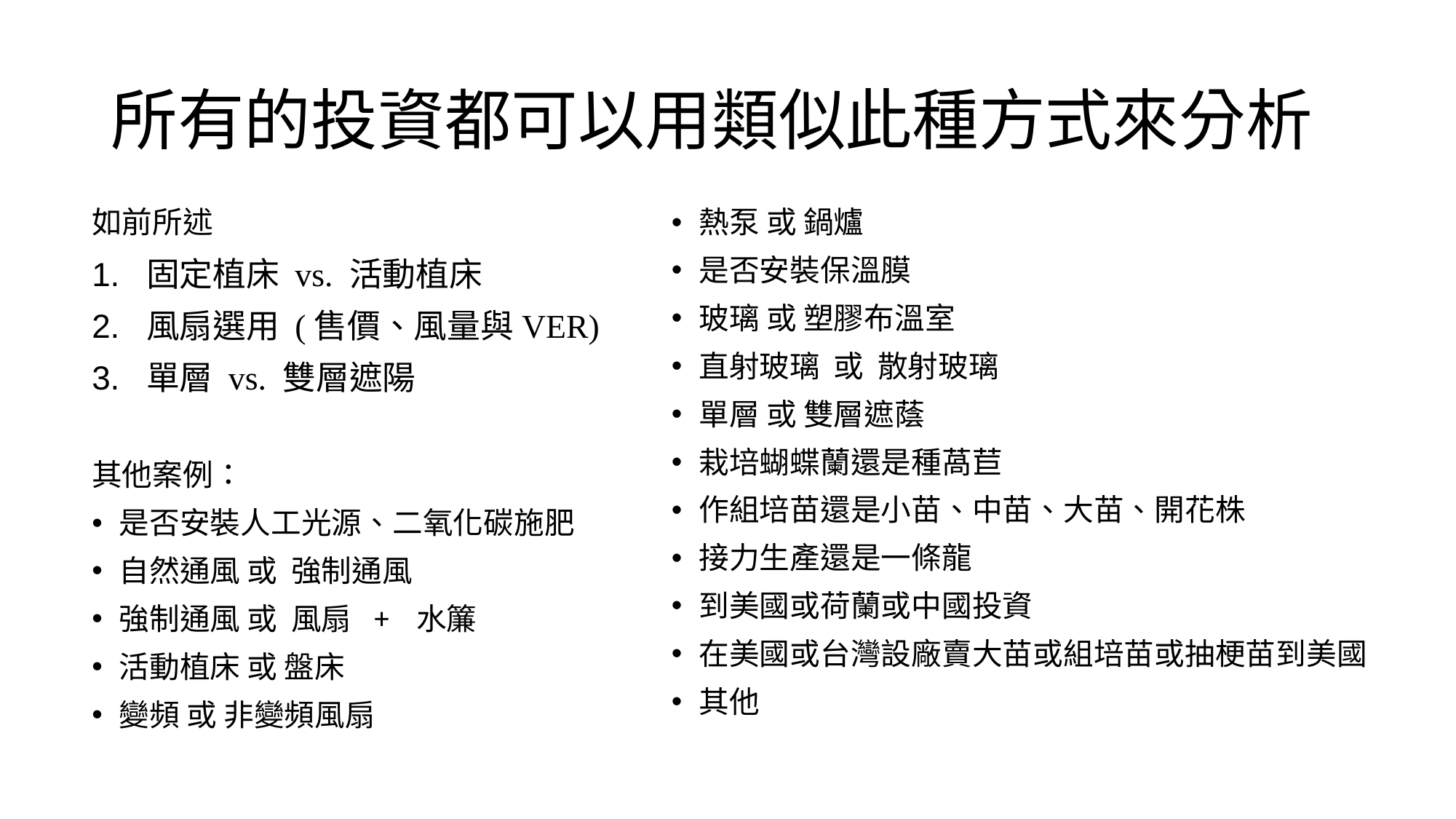

# 所有的投資都可以用類似此種方式來分析
如前所述
固定植床 vs. 活動植床
風扇選用 (售價、風量與VER)
單層 vs. 雙層遮陽

其他案例：
是否安裝人工光源、二氧化碳施肥
自然通風 或  強制通風
強制通風 或  風扇  + 水簾
活動植床 或 盤床
變頻 或 非變頻風扇

熱泵 或 鍋爐
是否安裝保溫膜
玻璃 或 塑膠布溫室
直射玻璃  或  散射玻璃
單層 或 雙層遮蔭
栽培蝴蝶蘭還是種萵苣
作組培苗還是小苗、中苗、大苗、開花株
接力生產還是一條龍
到美國或荷蘭或中國投資
在美國或台灣設廠賣大苗或組培苗或抽梗苗到美國
其他